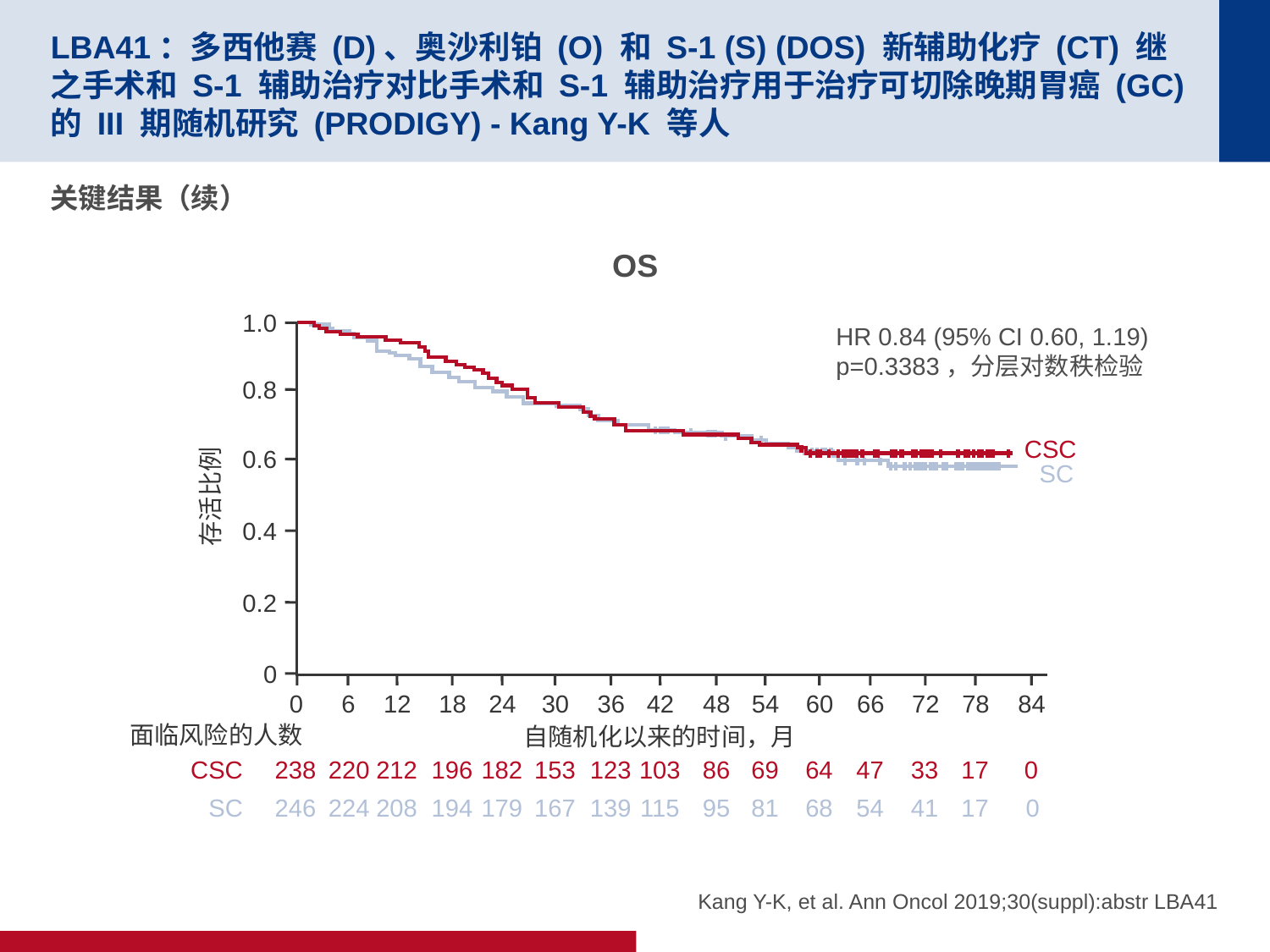

# LBA41：多西他赛 (D)、奥沙利铂 (O) 和 S-1 (S) (DOS) 新辅助化疗 (CT) 继之手术和 S-1 辅助治疗对比手术和 S-1 辅助治疗用于治疗可切除晚期胃癌 (GC) 的 III 期随机研究 (PRODIGY) - Kang Y-K 等人
关键结果（续）

OS
1.0
HR 0.84 (95% CI 0.60, 1.19)
p=0.3383，分层对数秩检验

0.8

CSC
0.6
SC

存活比例
0.4

0.2

0

0
6
12
18
24
30
36
42
48
54
60
66
72
78
84
自随机化以来的时间，月
面临风险的人数

CSC
238
220
212
196
182
153
123
103
86
69
64
47
33
17
0

SC
246
224
208
194
179
167
139
115
95
81
68
54
41
17
0
Kang Y-K, et al. Ann Oncol 2019;30(suppl):abstr LBA41